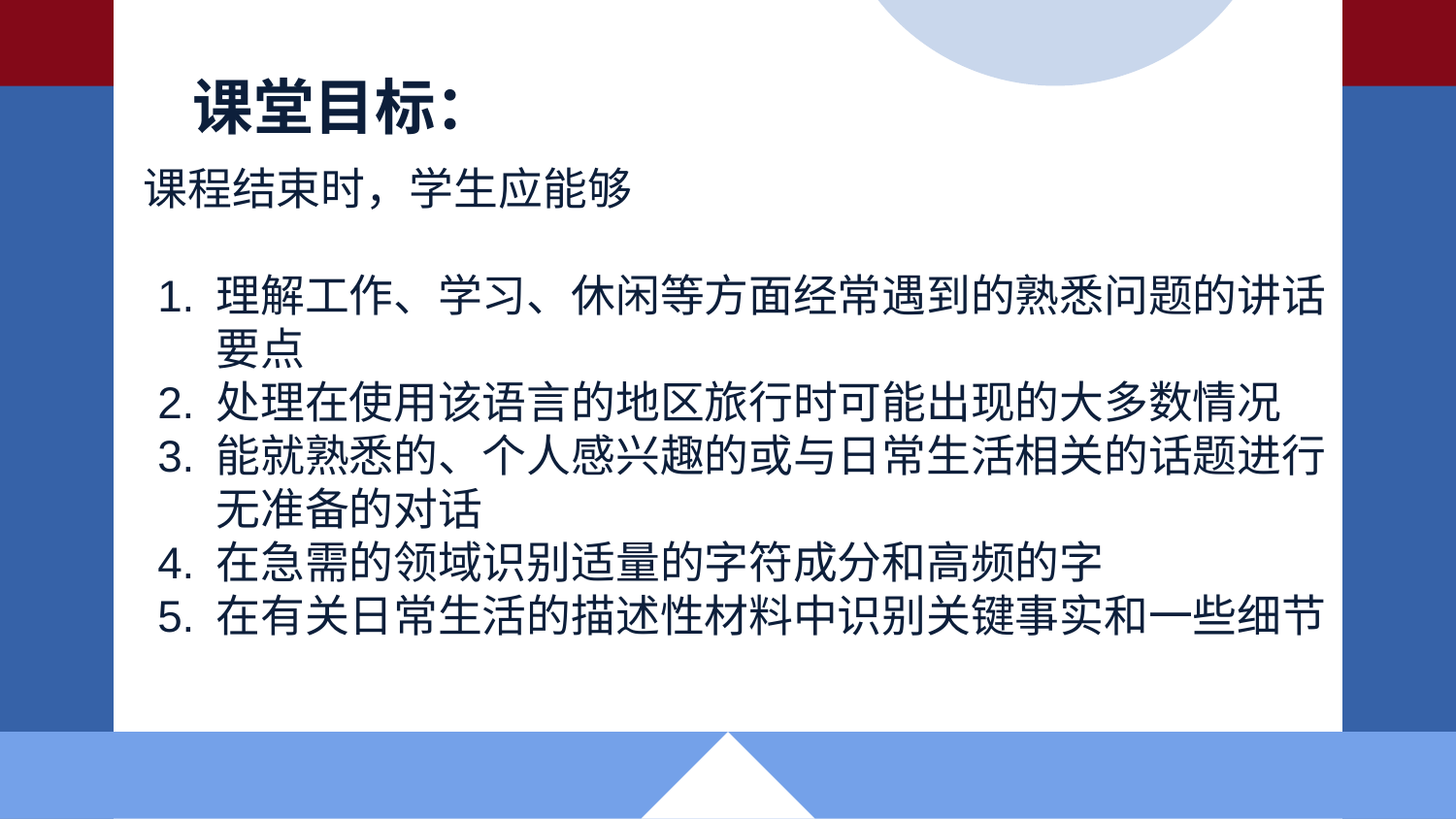

# 课堂目标：
课程结束时，学生应能够

理解工作、学习、休闲等方面经常遇到的熟悉问题的讲话要点
处理在使用该语言的地区旅行时可能出现的大多数情况
能就熟悉的、个人感兴趣的或与日常生活相关的话题进行无准备的对话
在急需的领域识别适量的字符成分和高频的字
在有关日常生活的描述性材料中识别关键事实和一些细节